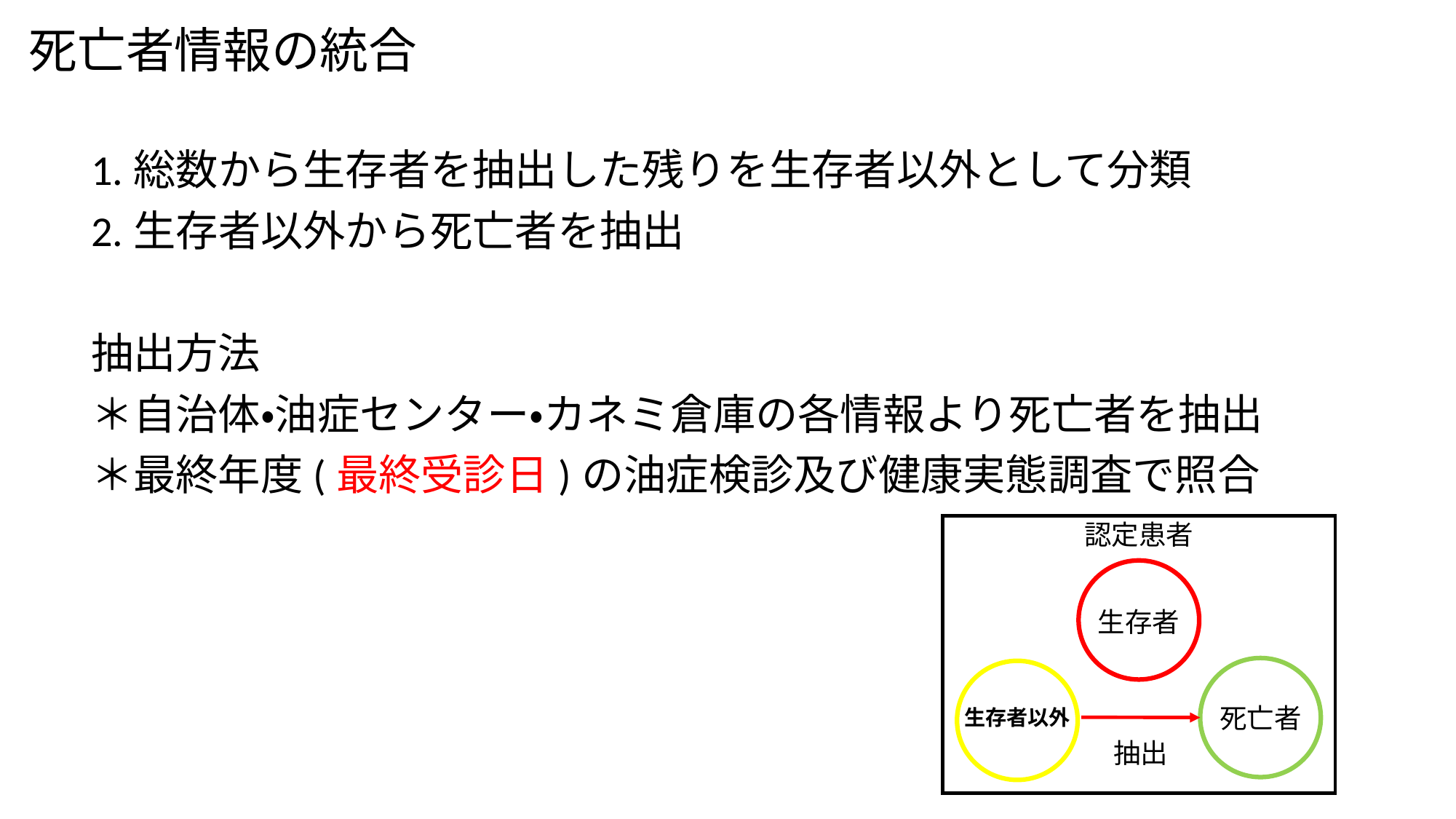

# 死亡者情報の統合
1.総数から生存者を抽出した残りを生存者以外として分類
2.生存者以外から死亡者を抽出

抽出方法
＊自治体・油症センター・カネミ倉庫の各情報より死亡者を抽出
＊最終年度(最終受診日)の油症検診及び健康実態調査で照合
認定患者

生存者

死亡者
生存者以外
抽出